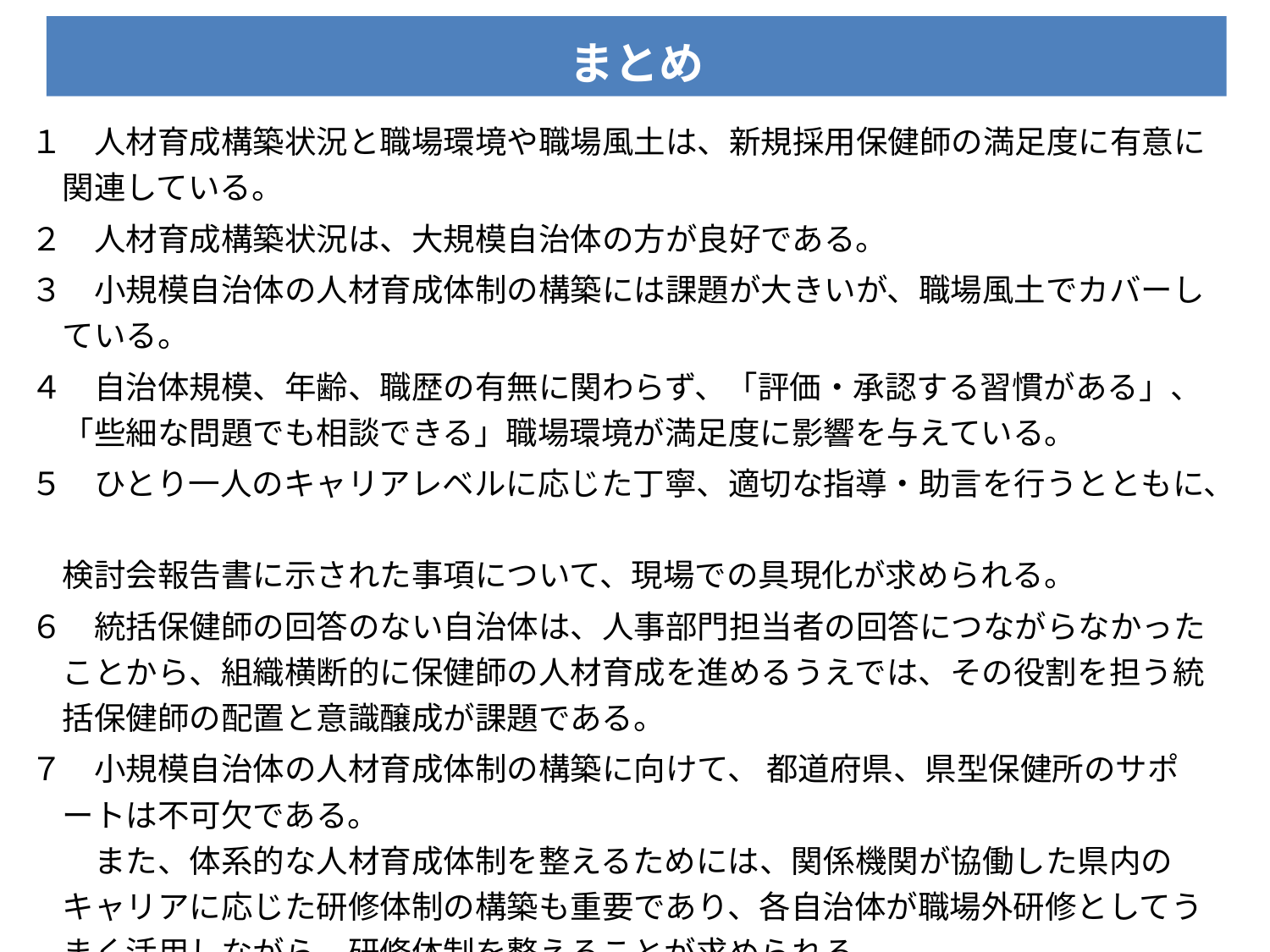

まとめ
１　人材育成構築状況と職場環境や職場風土は、新規採用保健師の満足度に有意に
　関連している。
２　人材育成構築状況は、大規模自治体の方が良好である。
３　小規模自治体の人材育成体制の構築には課題が大きいが、職場風土でカバーし
　ている。
４　自治体規模、年齢、職歴の有無に関わらず、「評価・承認する習慣がある」、
　「些細な問題でも相談できる」職場環境が満足度に影響を与えている。
５　ひとり一人のキャリアレベルに応じた丁寧、適切な指導・助言を行うとともに、
　検討会報告書に示された事項について、現場での具現化が求められる。
６　統括保健師の回答のない自治体は、人事部門担当者の回答につながらなかった
　ことから、組織横断的に保健師の人材育成を進めるうえでは、その役割を担う統
　括保健師の配置と意識醸成が課題である。
７　小規模自治体の人材育成体制の構築に向けて、 都道府県、県型保健所のサポ
　ートは不可欠である。
　　また、体系的な人材育成体制を整えるためには、関係機関が協働した県内の
　キャリアに応じた研修体制の構築も重要であり、各自治体が職場外研修としてう
　まく活用しながら　研修体制を整えることが求められる。